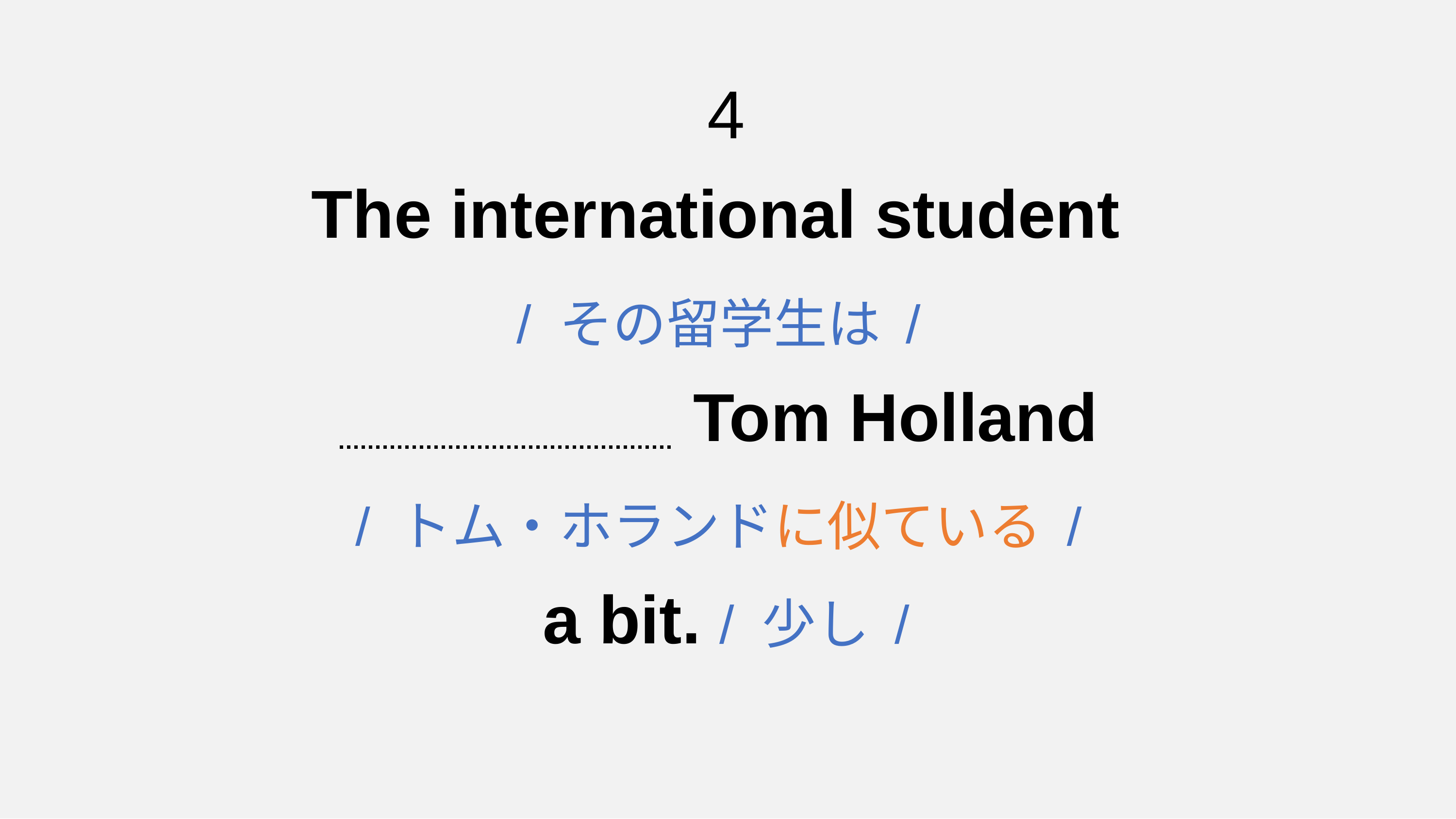

# 4 The international student / その留学生は / resembles Tom Holland / トム・ホランドに似ている / a bit. / 少し /